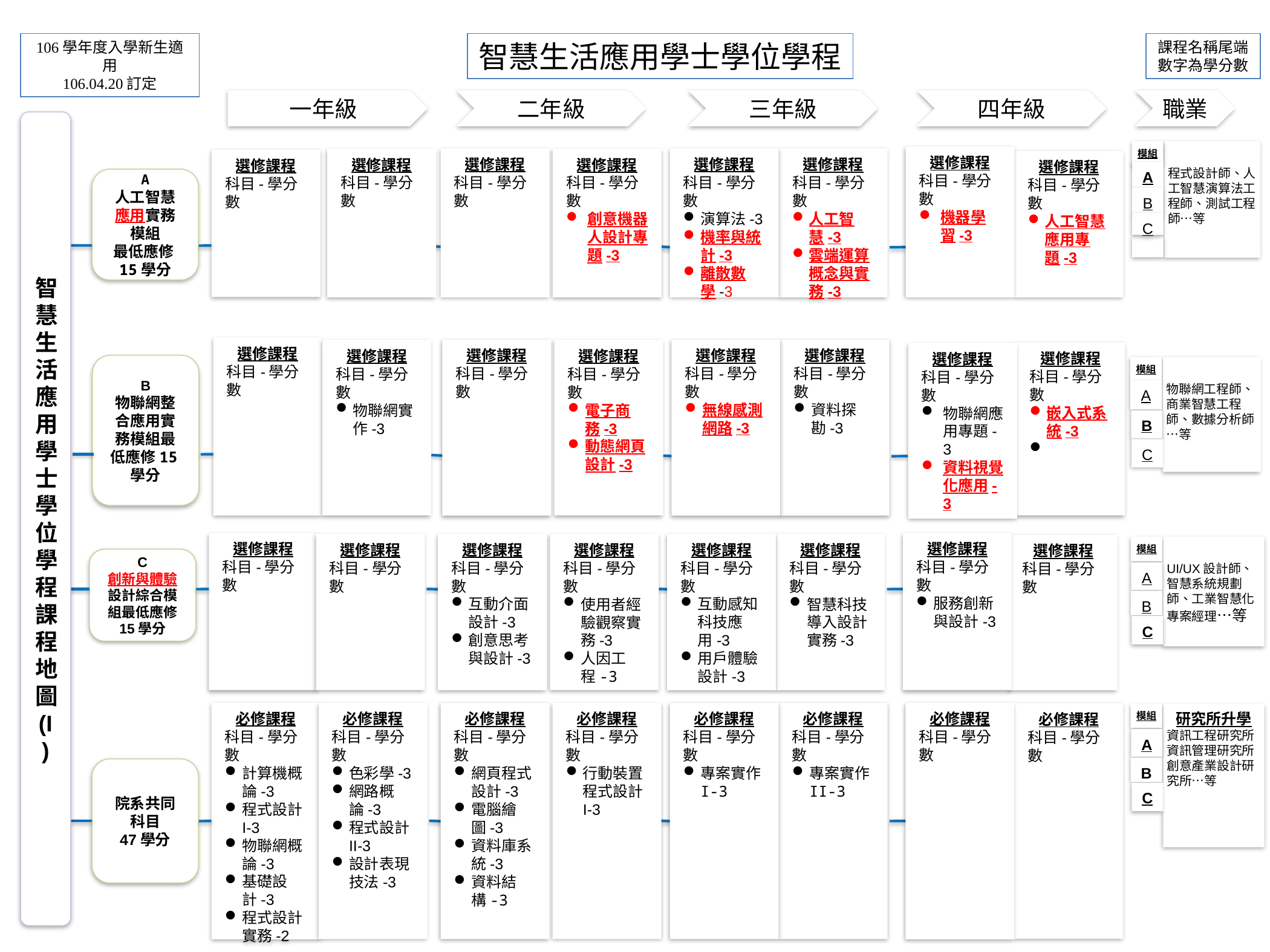

106學年度入學新生適用
106.04.20訂定
智慧生活應用學士學位學程
課程名稱尾端數字為學分數
一年級
二年級
三年級
四年級
職業
智慧生活應用學士學位學程
課程地圖
(I)
模組

程式設計師、人工智慧演算法工程師、測試工程師…等

A

B
C

物聯網工程師、商業智慧工程師、數據分析師…等

模組

A

B
C
模組

UI/UX設計師、智慧系統規劃師、工業智慧化專案經理…等

A

B
C
選修課程
科目-學分數
機器學習-3

選修課程
科目-學分數

選修課程
科目-學分數
演算法-3
機率與統計-3
離散數學-3

選修課程
科目-學分數
人工智慧-3
雲端運算概念與實務-3

選修課程
科目-學分數

選修課程
科目-學分數
創意機器人設計專題-3

選修課程
科目-學分數
人工智慧應用專題-3

選修課程
科目-學分數

A
人工智慧應用實務模組
最低應修15學分
選修課程
科目-學分數

B
物聯網整合應用實務模組最低應修15學分
選修課程
科目-學分數

選修課程
科目-學分數
無線感測網路-3

選修課程
科目-學分數
資料探勘-3

選修課程
科目-學分數
物聯網實作-3

選修課程
科目-學分數
電子商務-3
動態網頁設計-3

選修課程
科目-學分數
嵌入式系統-3

選修課程
科目-學分數
物聯網應用專題-3
資料視覺化應用-3

選修課程
科目-學分數

C
創新與體驗設計綜合模組最低應修
15學分
選修課程
科目-學分數
服務創新與設計-3
選修課程
科目-學分數
互動介面設計-3
創意思考與設計-3

選修課程
科目-學分數
互動感知科技應用-3
用戶體驗設計-3

選修課程
科目-學分數
智慧科技導入設計實務-3

選修課程
科目-學分數

選修課程
科目-學分數
使用者經驗觀察實務-3
人因工程-3

選修課程
科目-學分數

必修課程
科目-學分數
計算機概論-3
程式設計I-3
物聯網概論-3
基礎設計-3
程式設計實務-2

院系共同科目
47學分
必修課程
科目-學分數

必修課程
科目-學分數
網頁程式設計-3
電腦繪圖-3
資料庫系統-3
資料結構-3

必修課程
科目-學分數
專案實作I-3

必修課程
科目-學分數
專案實作II-3

必修課程
科目-學分數
色彩學-3
網路概論-3
程式設計II-3
設計表現技法-3

必修課程
科目-學分數
行動裝置程式設計I-3

必修課程
科目-學分數

模組

研究所升學
資訊工程研究所資訊管理研究所
創意產業設計研究所…等

A

B
C